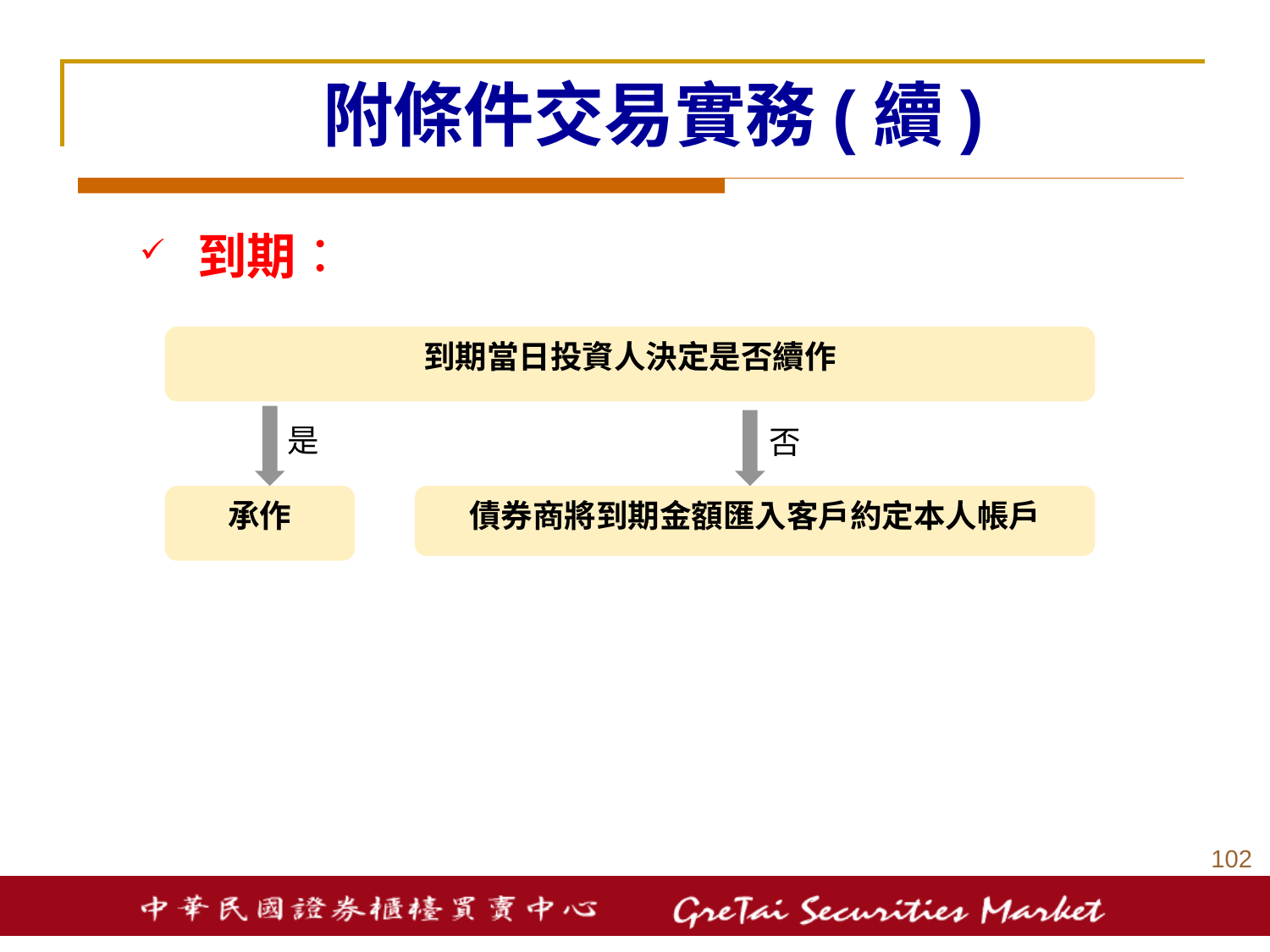

# 附條件交易實務(續)

到期：
到期當日投資人決定是否續作

是
否
承作
債券商將到期金額匯入客戶約定本人帳戶

102